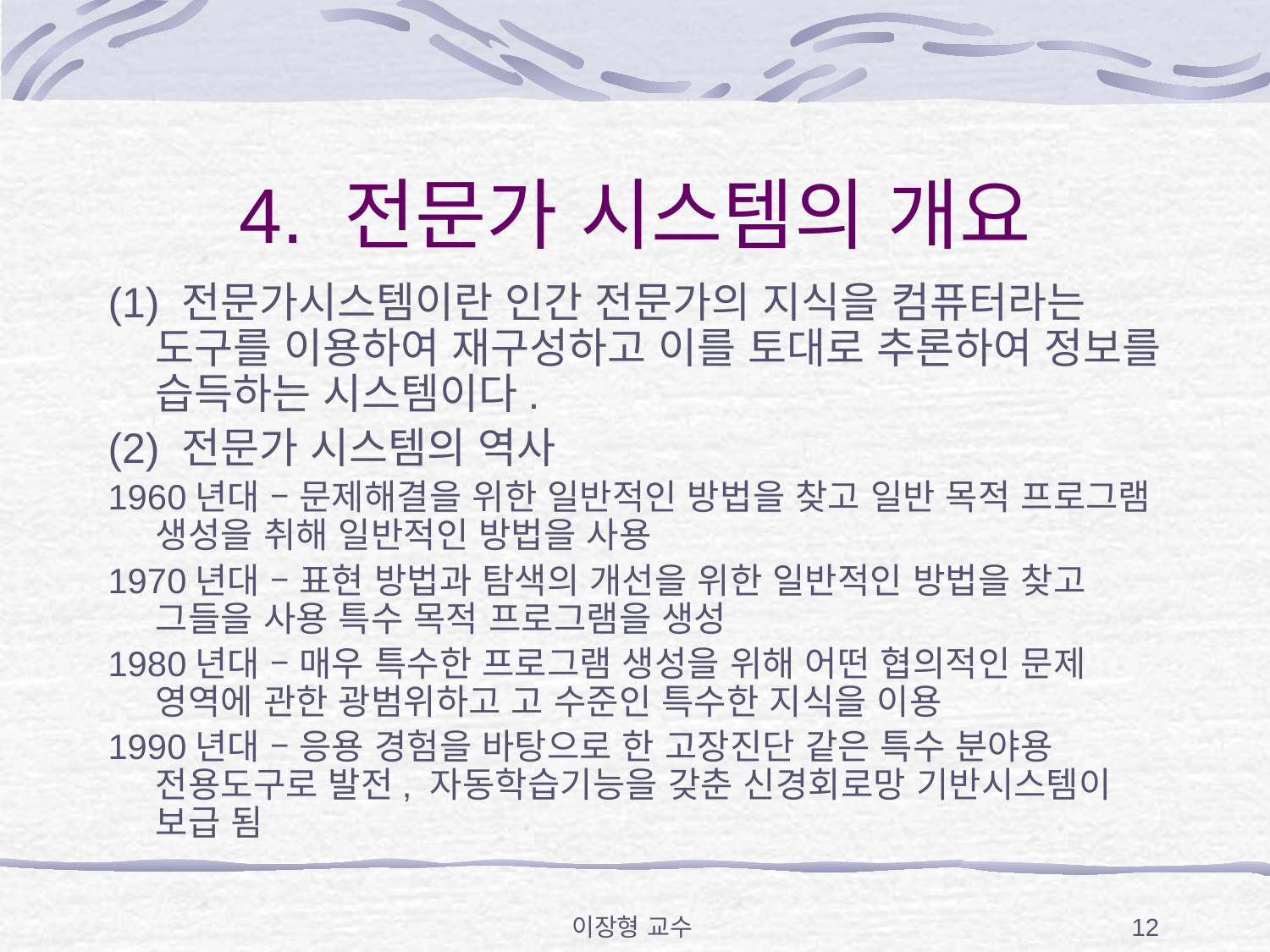

# 4. 전문가 시스템의 개요
(1) 전문가시스템이란 인간 전문가의 지식을 컴퓨터라는 도구를 이용하여 재구성하고 이를 토대로 추론하여 정보를 습득하는 시스템이다.
(2) 전문가 시스템의 역사
1960년대 – 문제해결을 위한 일반적인 방법을 찾고 일반 목적 프로그램 생성을 취해 일반적인 방법을 사용
1970년대 – 표현 방법과 탐색의 개선을 위한 일반적인 방법을 찾고 그들을 사용 특수 목적 프로그램을 생성
1980년대 – 매우 특수한 프로그램 생성을 위해 어떤 협의적인 문제 영역에 관한 광범위하고 고 수준인 특수한 지식을 이용
1990년대 – 응용 경험을 바탕으로 한 고장진단 같은 특수 분야용 전용도구로 발전, 자동학습기능을 갖춘 신경회로망 기반시스템이 보급 됨
이장형 교수
12